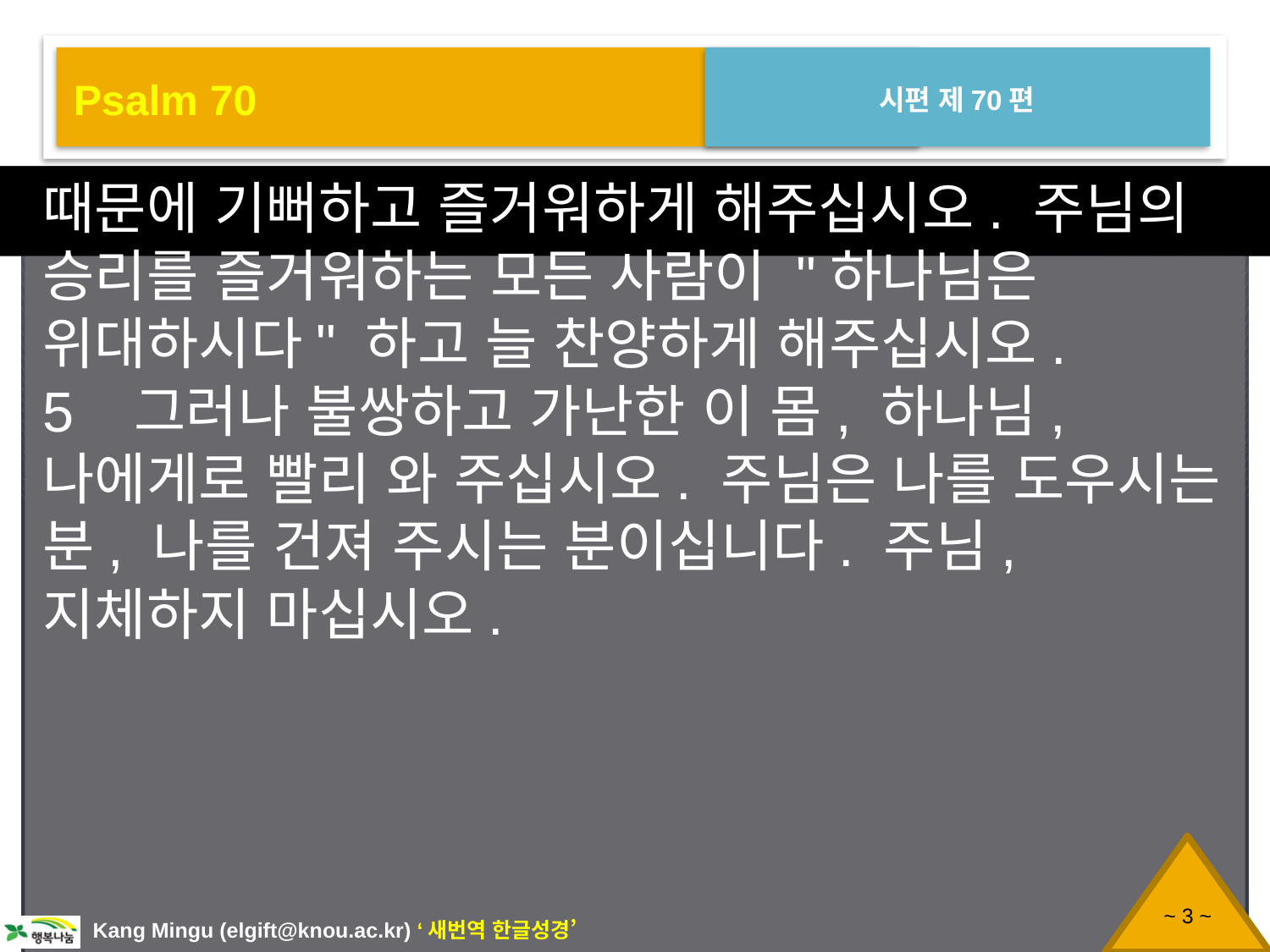

Psalm 70
시편 제70편
때문에 기뻐하고 즐거워하게 해주십시오. 주님의 승리를 즐거워하는 모든 사람이 "하나님은 위대하시다" 하고 늘 찬양하게 해주십시오.
5   그러나 불쌍하고 가난한 이 몸, 하나님, 나에게로 빨리 와 주십시오. 주님은 나를 도우시는 분, 나를 건져 주시는 분이십니다. 주님, 지체하지 마십시오.